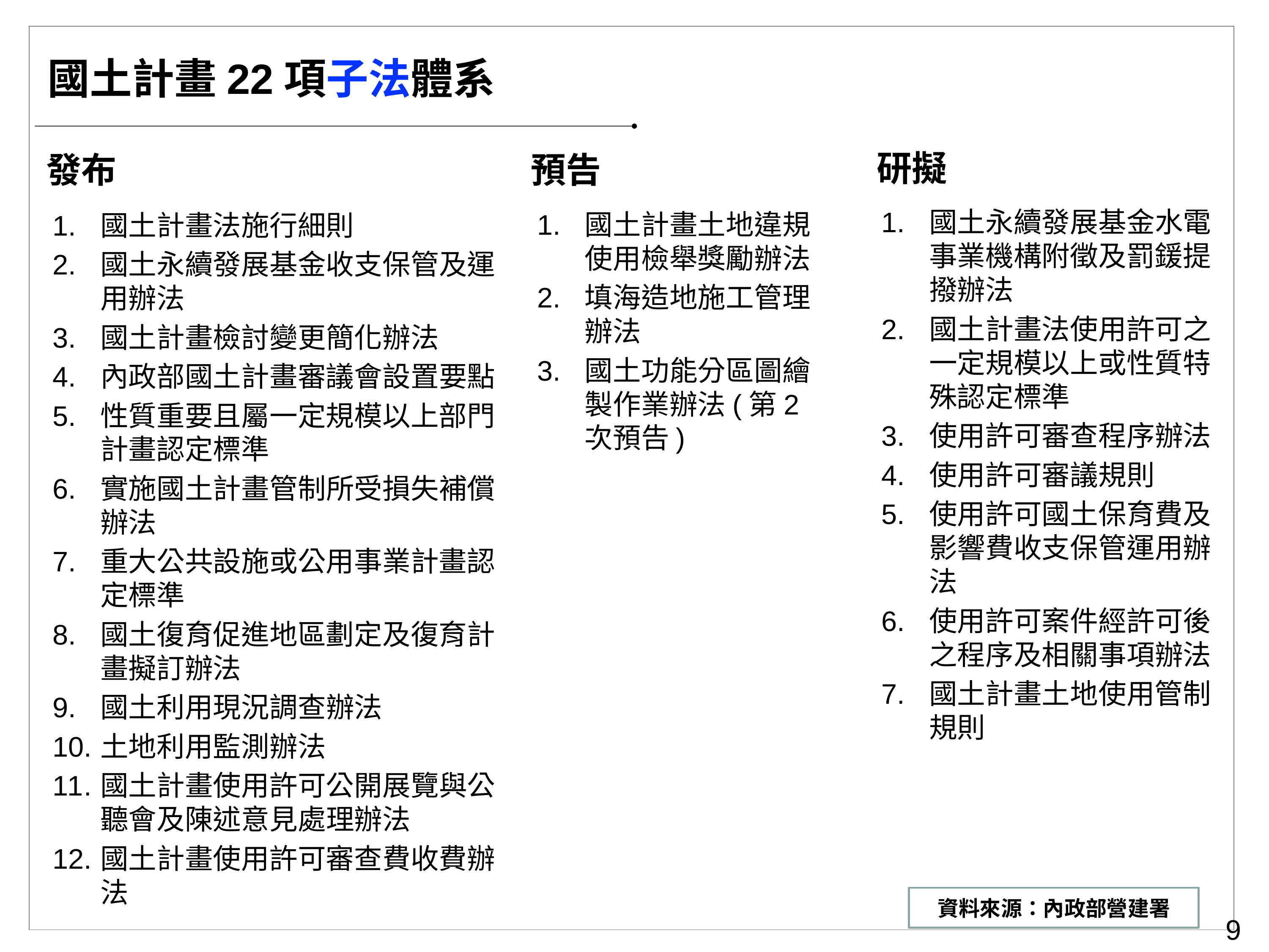

國土計畫22項子法體系

研擬
發布
預告
國土永續發展基金水電事業機構附徵及罰鍰提撥辦法
國土計畫法使用許可之一定規模以上或性質特殊認定標準
使用許可審查程序辦法
使用許可審議規則
使用許可國土保育費及影響費收支保管運用辦法
使用許可案件經許可後之程序及相關事項辦法
國土計畫土地使用管制規則
國土計畫土地違規使用檢舉獎勵辦法
填海造地施工管理辦法
國土功能分區圖繪製作業辦法(第2次預告)

國土計畫法施行細則
國土永續發展基金收支保管及運用辦法
國土計畫檢討變更簡化辦法
內政部國土計畫審議會設置要點
性質重要且屬一定規模以上部門計畫認定標準
實施國土計畫管制所受損失補償辦法
重大公共設施或公用事業計畫認定標準
國土復育促進地區劃定及復育計畫擬訂辦法
國土利用現況調查辦法
土地利用監測辦法
國土計畫使用許可公開展覽與公聽會及陳述意見處理辦法
國土計畫使用許可審查費收費辦法
資料來源：內政部營建署
9